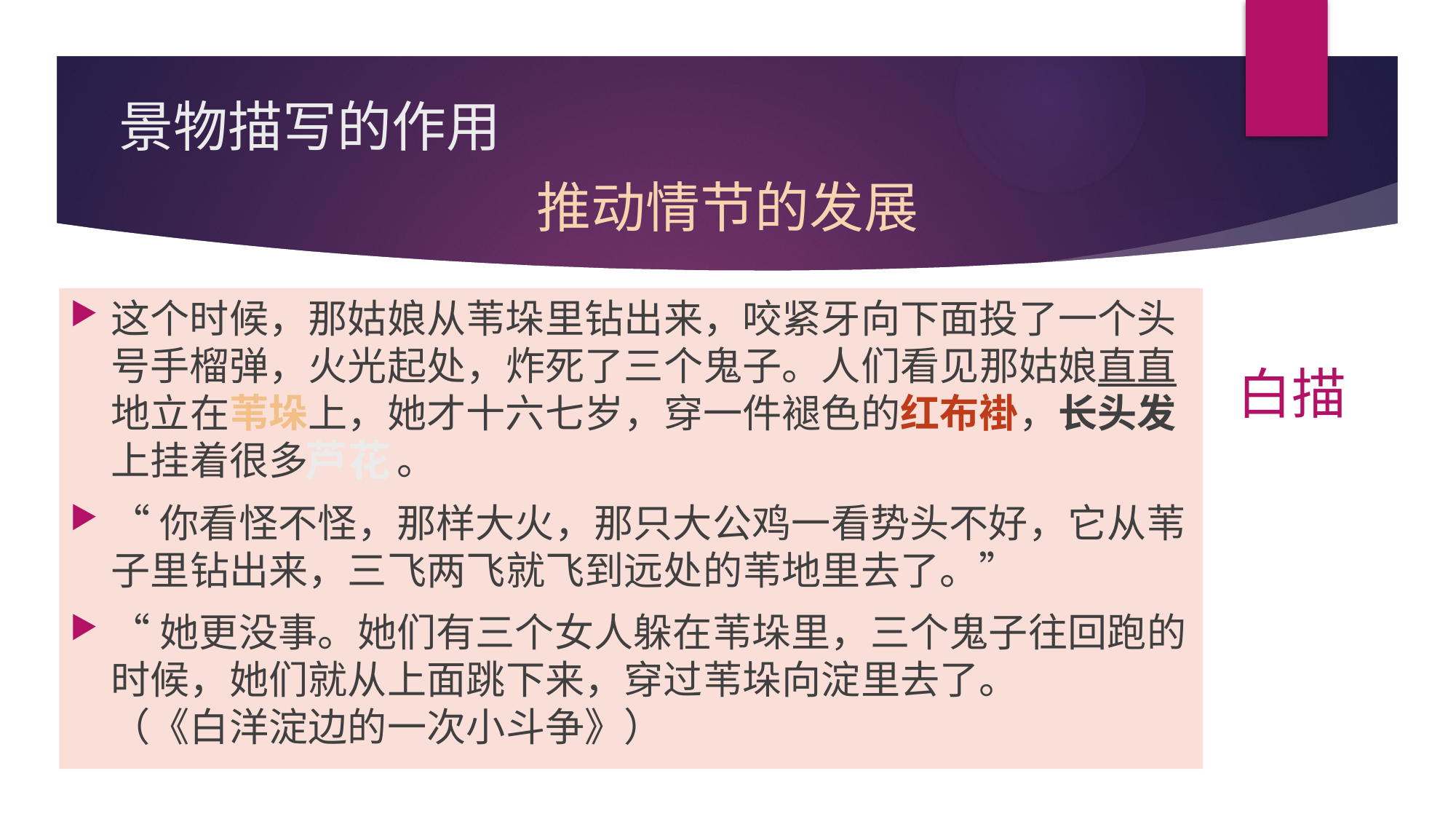

# 景物描写的作用
推动情节的发展
这个时候，那姑娘从苇垛里钻出来，咬紧牙向下面投了一个头号手榴弹，火光起处，炸死了三个鬼子。人们看见那姑娘直直地立在苇垛上，她才十六七岁，穿一件褪色的红布褂，长头发上挂着很多          。
“你看怪不怪，那样大火，那只大公鸡一看势头不好，它从苇子里钻出来，三飞两飞就飞到远处的苇地里去了。”
“她更没事。她们有三个女人躲在苇垛里，三个鬼子往回跑的时候，她们就从上面跳下来，穿过苇垛向淀里去了。
（《白洋淀边的一次小斗争》）
白描
芦花